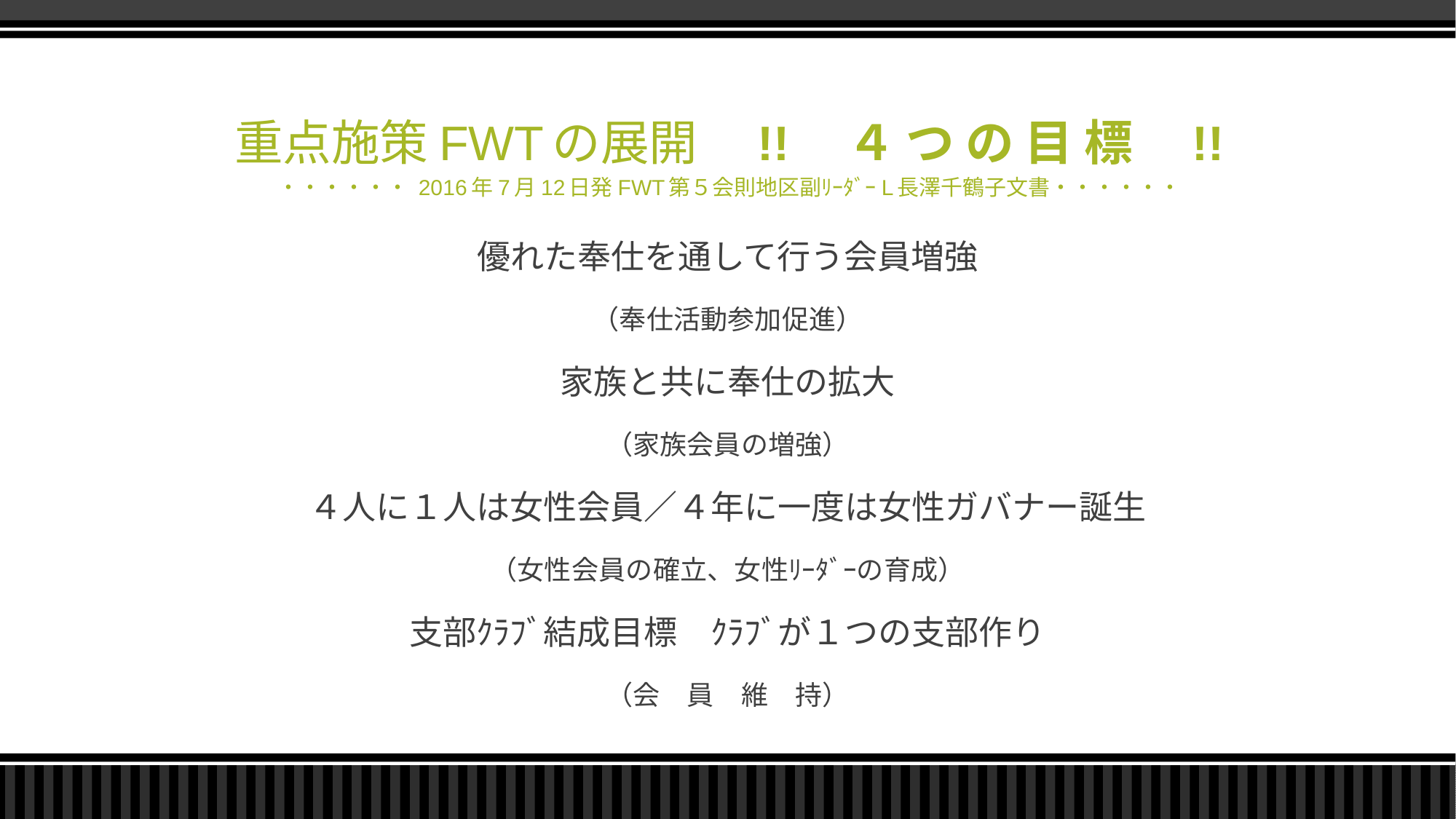

# 重点施策FWTの展開　!!　４ つ の 目 標　!! ・・・・・・ 2016年7月12日発FWT第５会則地区副ﾘｰﾀﾞｰL長澤千鶴子文書・・・・・・
優れた奉仕を通して行う会員増強
（奉仕活動参加促進）
家族と共に奉仕の拡大
（家族会員の増強）
４人に１人は女性会員／４年に一度は女性ガバナー誕生
（女性会員の確立、女性ﾘｰﾀﾞｰの育成）
支部ｸﾗﾌﾞ結成目標　ｸﾗﾌﾞが１つの支部作り
（会　員　維　持）